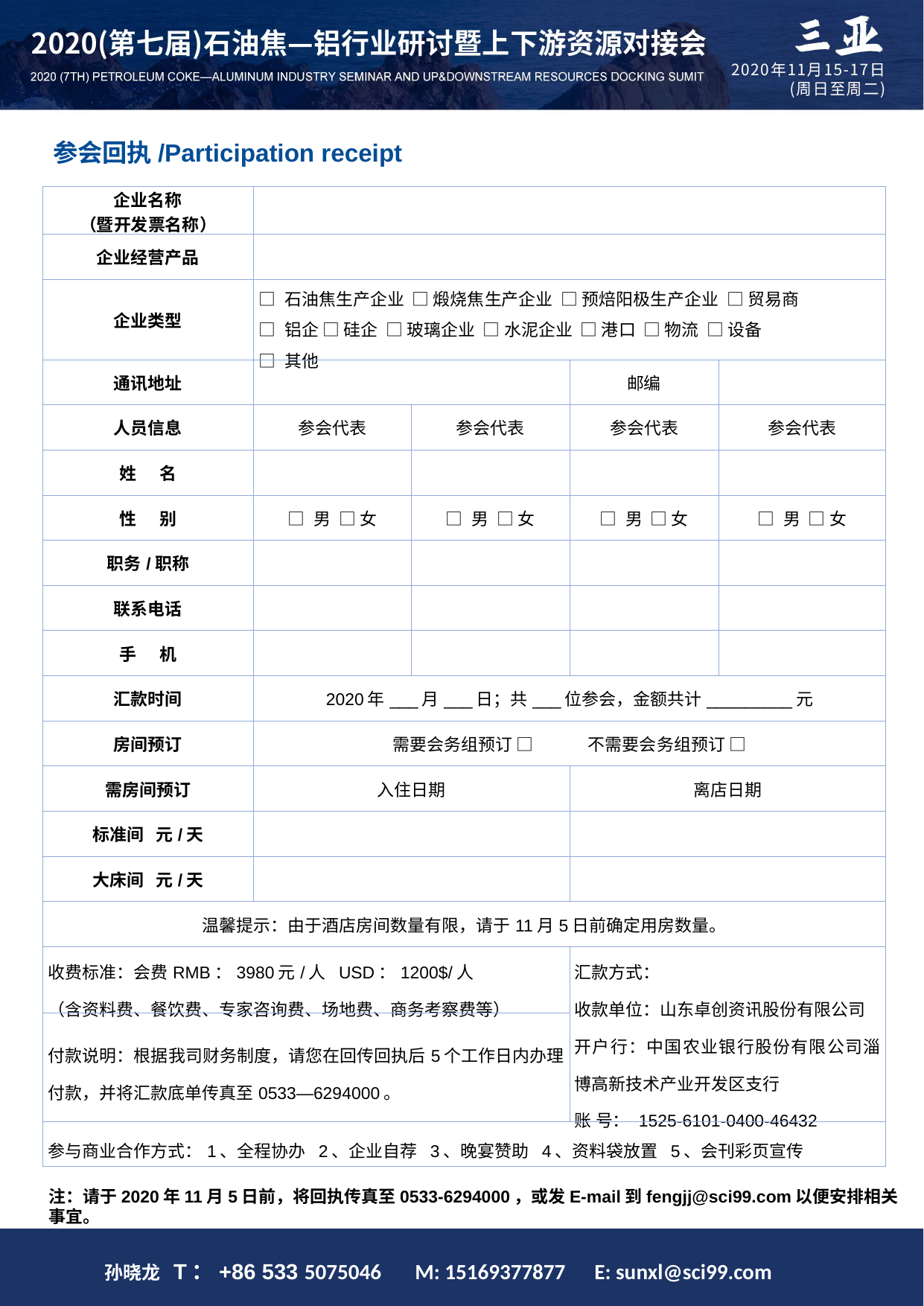

参会回执/Participation receipt
| 企业名称 （暨开发票名称） |  |  |  |  |
| --- | --- | --- | --- | --- |
| 企业经营产品 |  |  |  |  |
| 企业类型 | □ 石油焦生产企业 □ 煅烧焦生产企业 □ 预焙阳极生产企业 □ 贸易商 □ 铝企 □ 硅企 □ 玻璃企业 □ 水泥企业 □ 港口 □ 物流 □ 设备 □ 其他 |  |  |  |
| 通讯地址 |  |  | 邮编 |  |
| 人员信息 | 参会代表 | 参会代表 | 参会代表 | 参会代表 |
| 姓 名 |  |  |  |  |
| 性 别 | □ 男 □ 女 | □ 男 □ 女 | □ 男 □ 女 | □ 男 □ 女 |
| 职务/职称 |  |  |  |  |
| 联系电话 |  |  |  |  |
| 手 机 |  |  |  |  |
| 汇款时间 | 2020年\_\_\_月\_\_\_日；共\_\_\_位参会，金额共计\_\_\_\_\_\_\_\_\_元 |  |  |  |
| 房间预订 | 需要会务组预订 □ 不需要会务组预订 □ |  |  |  |
| 需房间预订 | 入住日期 |  | 离店日期 |  |
| 标准间 元/天 |  |  |  |  |
| 大床间 元/天 |  |  |  |  |
| 温馨提示：由于酒店房间数量有限，请于11月5日前确定用房数量。 |  |  |  |  |
| 收费标准：会费RMB：3980元/人 USD：1200$/人 （含资料费、餐饮费、专家咨询费、场地费、商务考察费等） |  |  | 汇款方式： 收款单位：山东卓创资讯股份有限公司 开户行：中国农业银行股份有限公司淄博高新技术产业开发区支行 账 号： 1525-6101-0400-46432 |  |
| 付款说明：根据我司财务制度，请您在回传回执后5个工作日内办理付款，并将汇款底单传真至0533—6294000。 |  |  |  |  |
| 参与商业合作方式：1、全程协办 2、企业自荐 3、晚宴赞助 4、资料袋放置 5、会刊彩页宣传 |  |  |  |  |
注：请于2020年11月5日前，将回执传真至0533-6294000，或发E-mail到fengjj@sci99.com以便安排相关事宜。